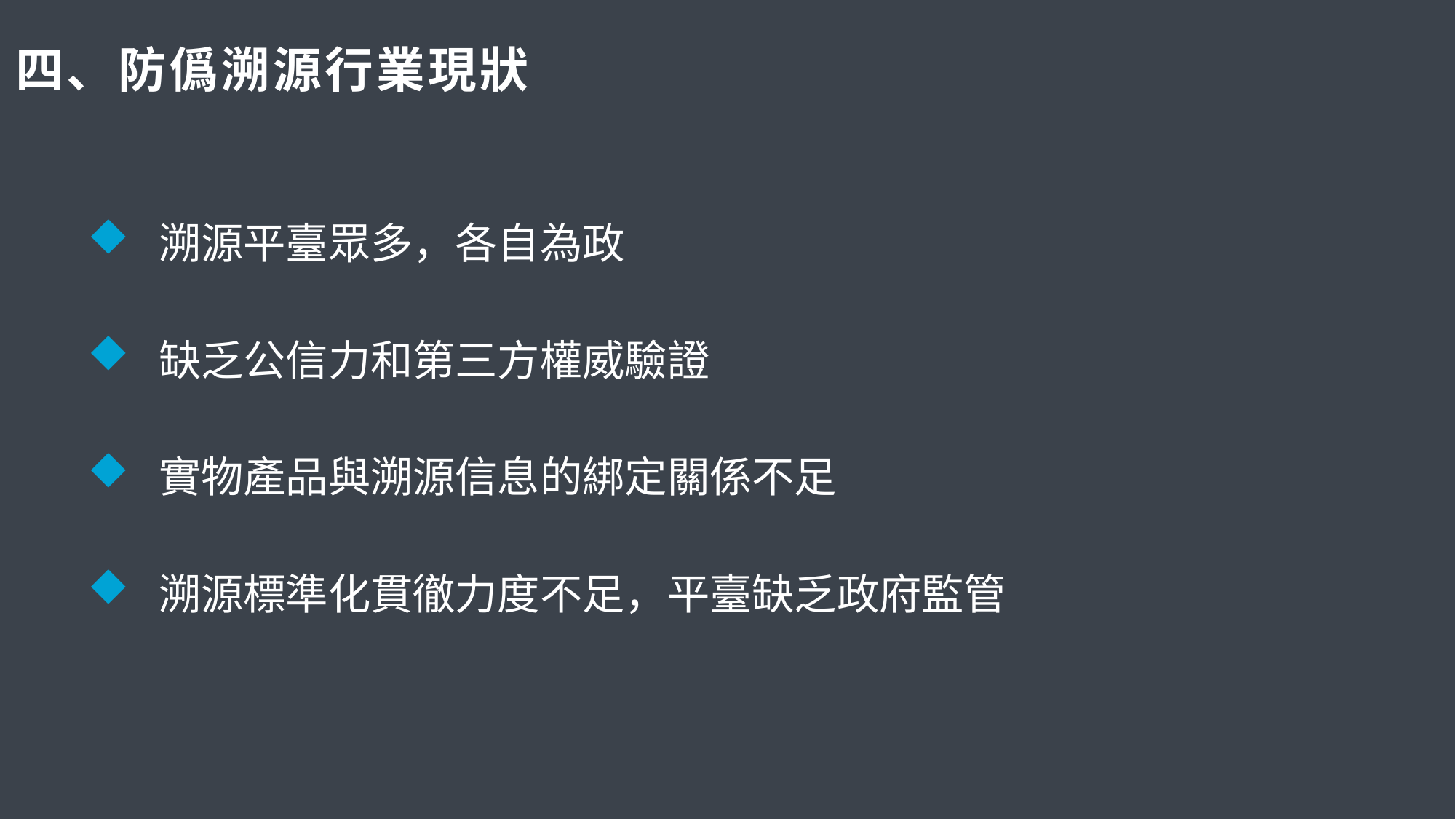

四、防僞溯源行業現狀
  溯源平臺眾多，各自為政
  缺乏公信力和第三方權威驗證
  實物產品與溯源信息的綁定關係不足
  溯源標準化貫徹力度不足，平臺缺乏政府監管